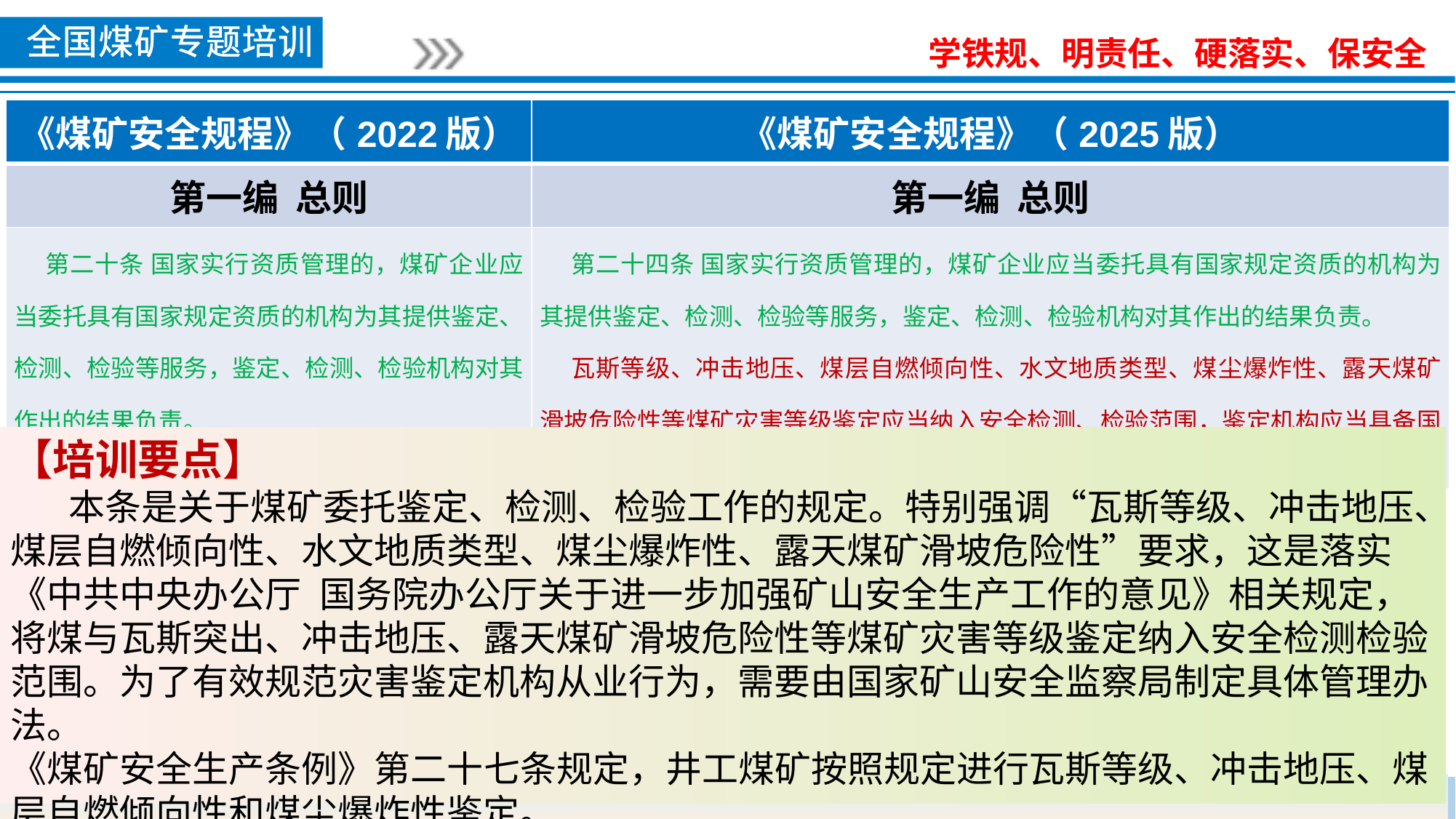

| 《煤矿安全规程》（2022版） | 《煤矿安全规程》（2025版） |
| --- | --- |
| 第一编 总则 | 第一编 总则 |
| 第二十条 国家实行资质管理的，煤矿企业应当委托具有国家规定资质的机构为其提供鉴定、检测、检验等服务，鉴定、检测、检验机构对其作出的结果负责。 | 第二十四条 国家实行资质管理的，煤矿企业应当委托具有国家规定资质的机构为其提供鉴定、检测、检验等服务，鉴定、检测、检验机构对其作出的结果负责。 瓦斯等级、冲击地压、煤层自燃倾向性、水文地质类型、煤尘爆炸性、露天煤矿滑坡危险性等煤矿灾害等级鉴定应当纳入安全检测、检验范围，鉴定机构应当具备国家规定的资质条件，具体管理办法由国家矿山安全监察局制定并组织实施。 |
【培训要点】
      本条是关于煤矿委托鉴定、检测、检验工作的规定。特别强调“瓦斯等级、冲击地压、煤层自燃倾向性、水文地质类型、煤尘爆炸性、露天煤矿滑坡危险性”要求，这是落实《中共中央办公厅 国务院办公厅关于进一步加强矿山安全生产工作的意见》相关规定，将煤与瓦斯突出、冲击地压、露天煤矿滑坡危险性等煤矿灾害等级鉴定纳入安全检测检验范围。为了有效规范灾害鉴定机构从业行为，需要由国家矿山安全监察局制定具体管理办法。
《煤矿安全生产条例》第二十七条规定，井工煤矿按照规定进行瓦斯等级、冲击地压、煤层自燃倾向性和煤尘爆炸性鉴定。